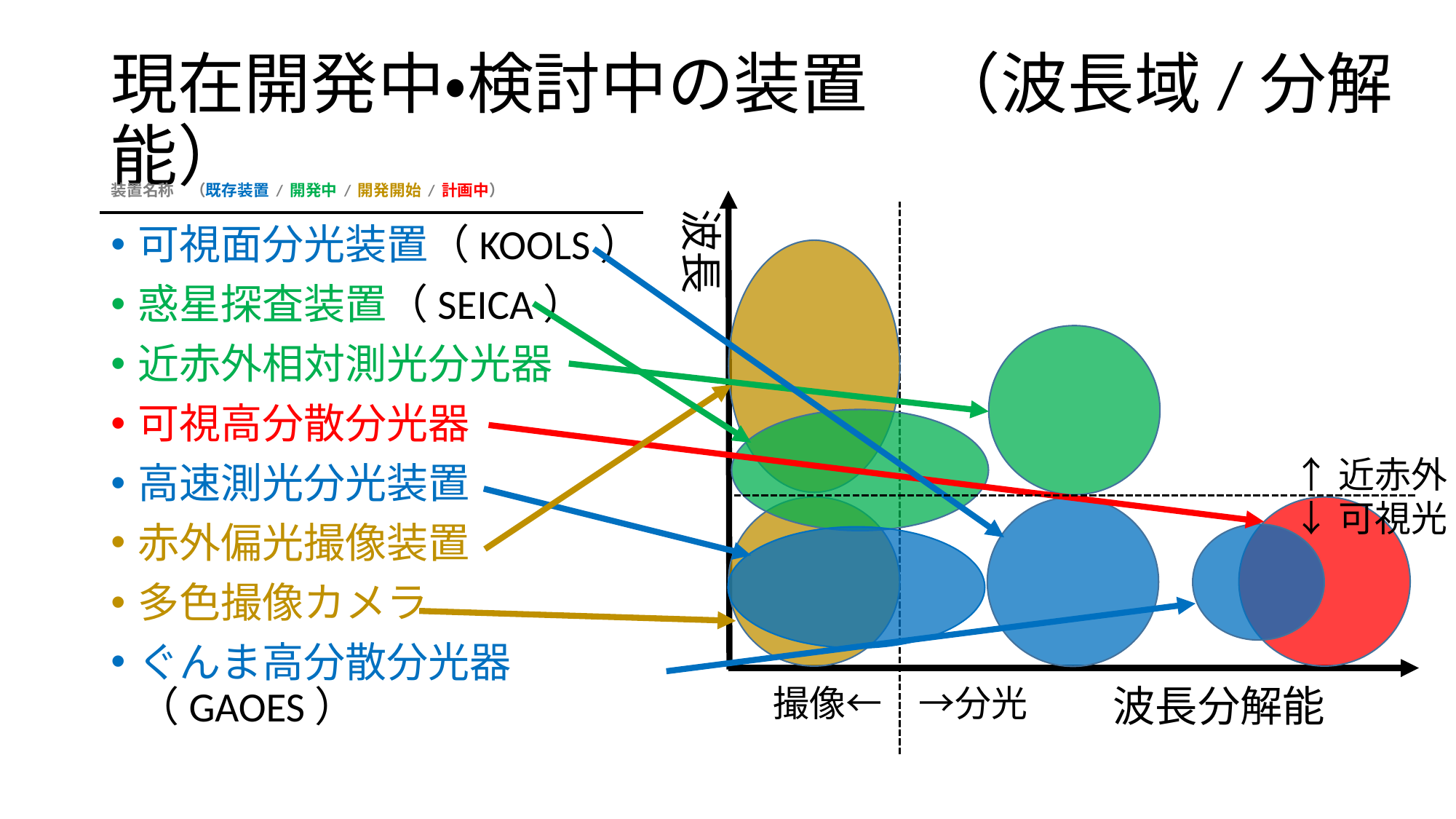

# 現在開発中・検討中の装置　（波長域/分解能）
装置名称　（既存装置 / 開発中 / 開発開始 / 計画中）
波長
可視面分光装置（KOOLS）
惑星探査装置（SEICA）
近赤外相対測光分光器
可視高分散分光器
高速測光分光装置
赤外偏光撮像装置
多色撮像カメラ
ぐんま高分散分光器（GAOES）

↑近赤外
↓可視光

波長分解能
撮像←　→分光